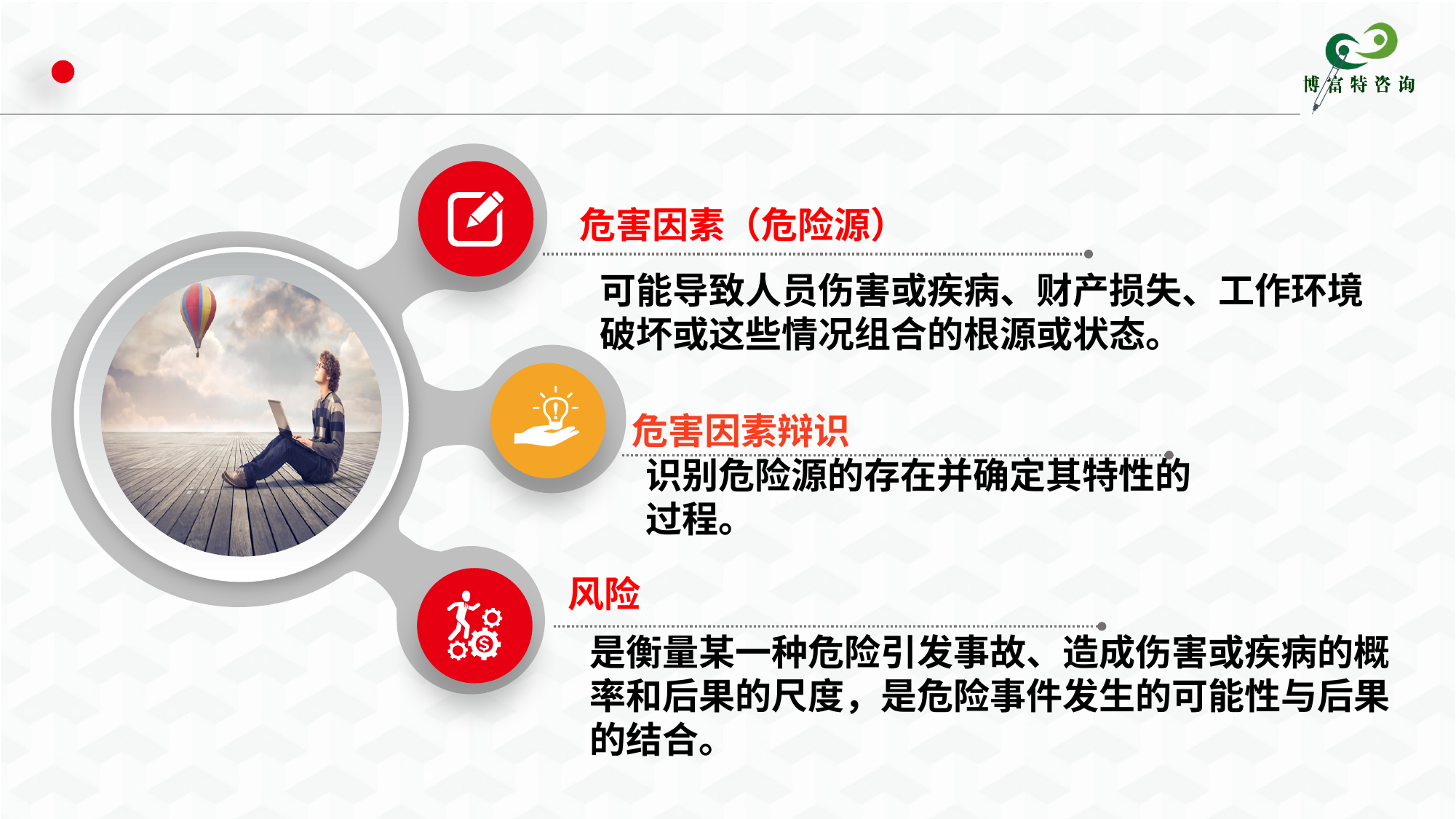

危害因素（危险源）
可能导致人员伤害或疾病、财产损失、工作环境破坏或这些情况组合的根源或状态。

危害因素辩识
识别危险源的存在并确定其特性的过程。
风险
是衡量某一种危险引发事故、造成伤害或疾病的概率和后果的尺度，是危险事件发生的可能性与后果的结合。